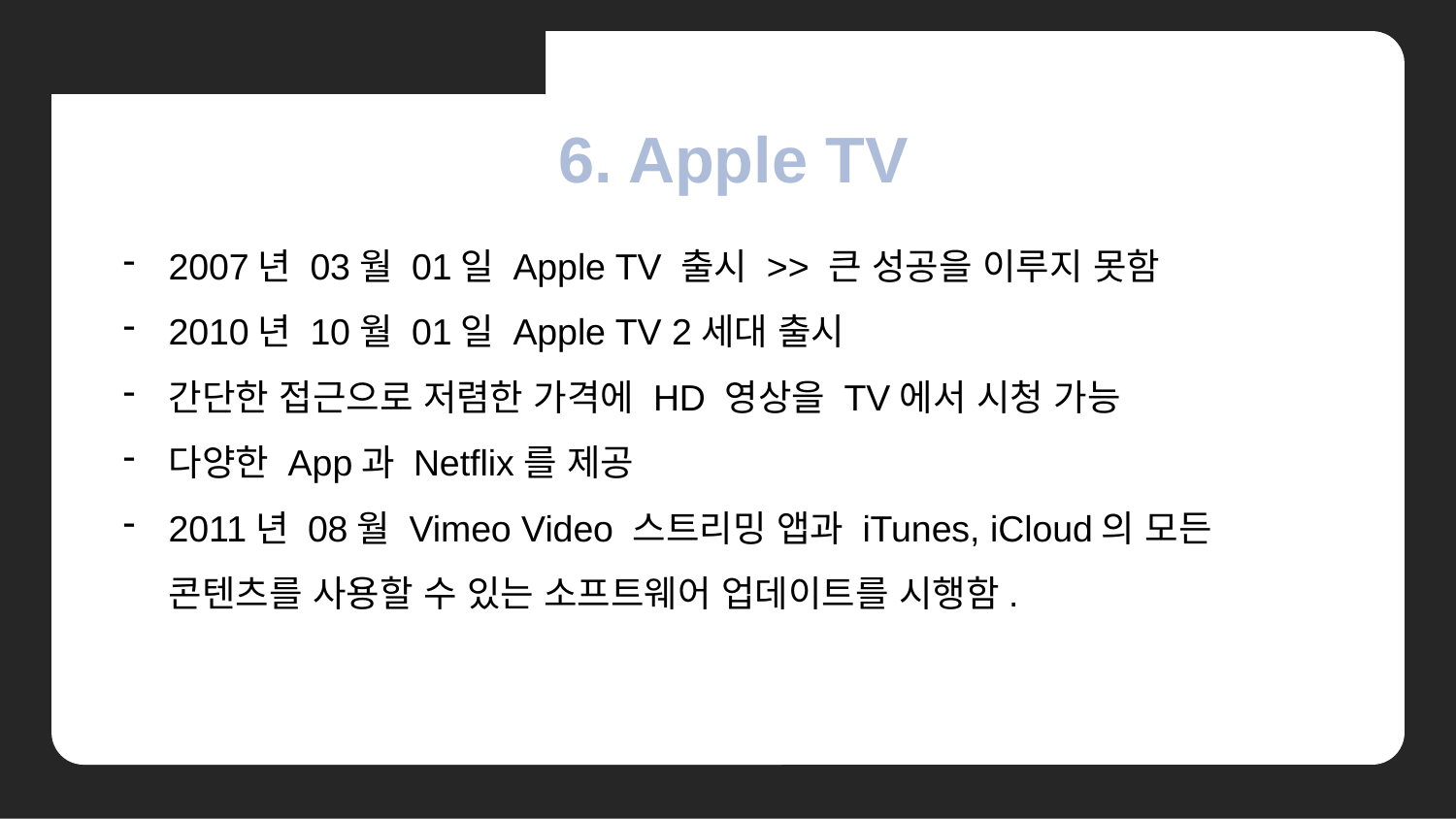

02. 다양한 Connected TV

6. Apple TV
2007년 03월 01일 Apple TV 출시 >> 큰 성공을 이루지 못함
2010년 10월 01일 Apple TV 2세대 출시
간단한 접근으로 저렴한 가격에 HD 영상을 TV에서 시청 가능
다양한 App과 Netflix를 제공
2011년 08월 Vimeo Video 스트리밍 앱과 iTunes, iCloud의 모든 콘텐츠를 사용할 수 있는 소프트웨어 업데이트를 시행함.